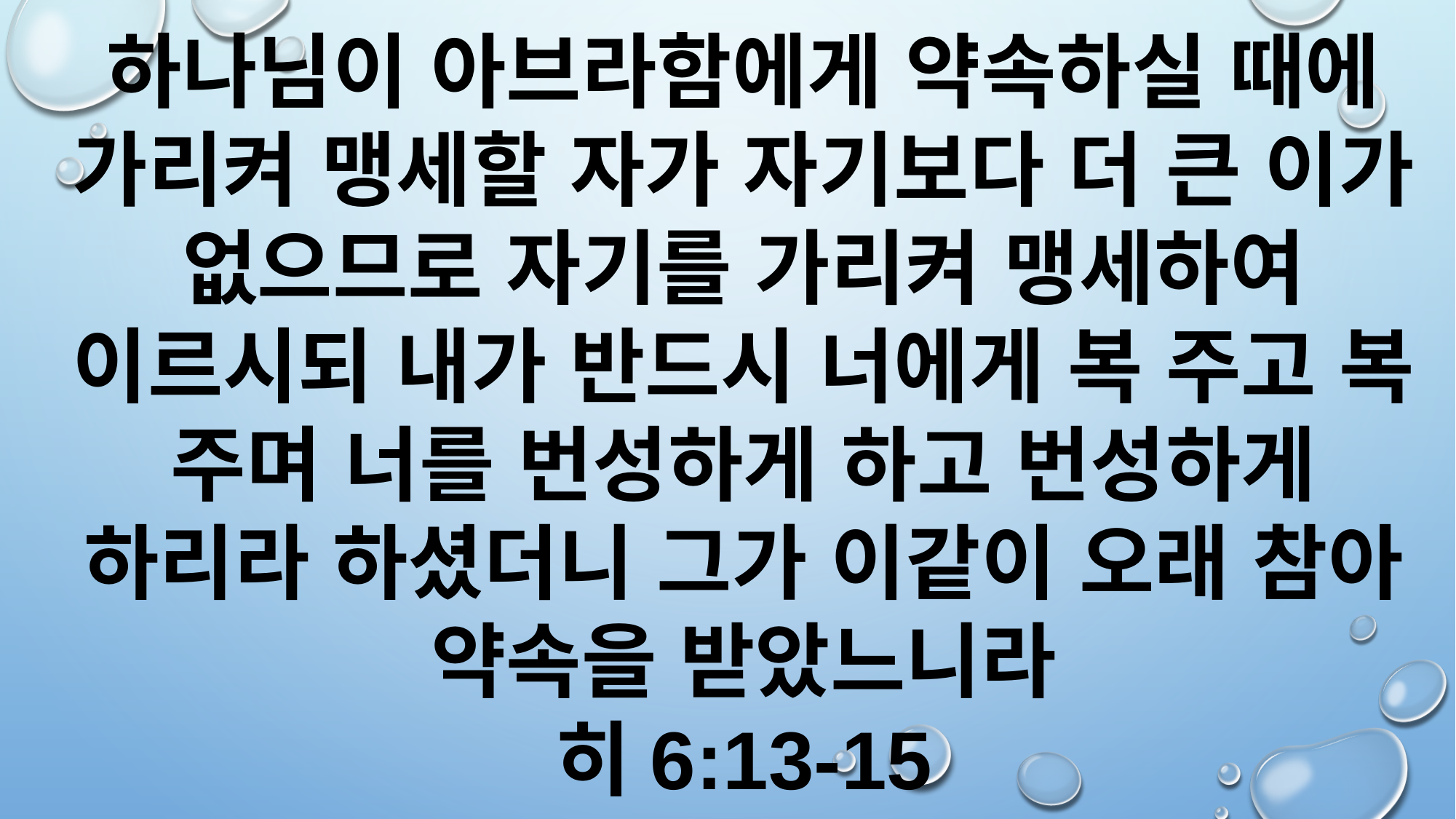

하나님이 아브라함에게 약속하실 때에 가리켜 맹세할 자가 자기보다 더 큰 이가 없으므로 자기를 가리켜 맹세하여 이르시되 내가 반드시 너에게 복 주고 복 주며 너를 번성하게 하고 번성하게 하리라 하셨더니 그가 이같이 오래 참아 약속을 받았느니라
히6:13-15